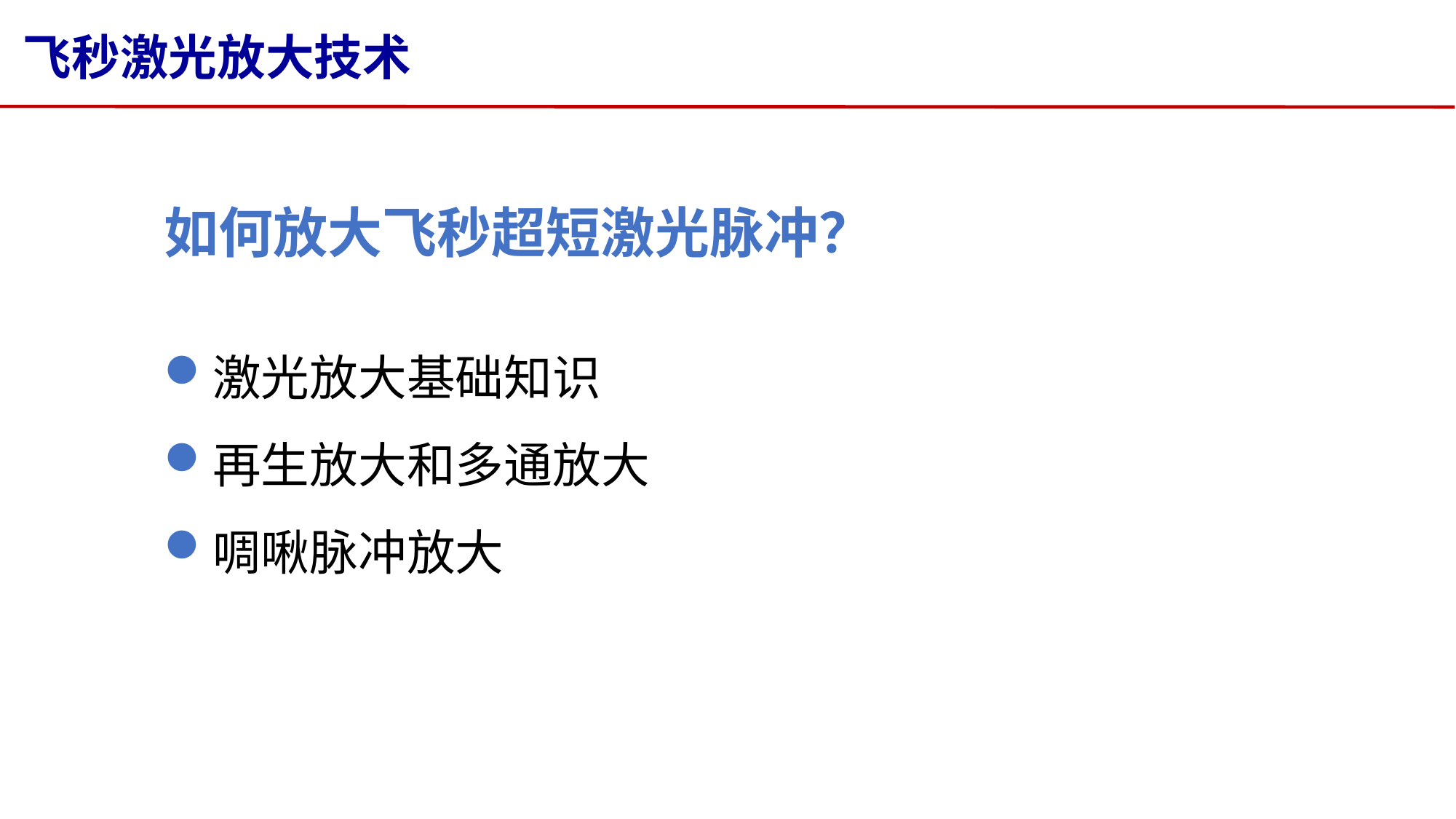

# 飞秒激光放大技术
如何放大飞秒超短激光脉冲？
激光放大基础知识
再生放大和多通放大
啁啾脉冲放大